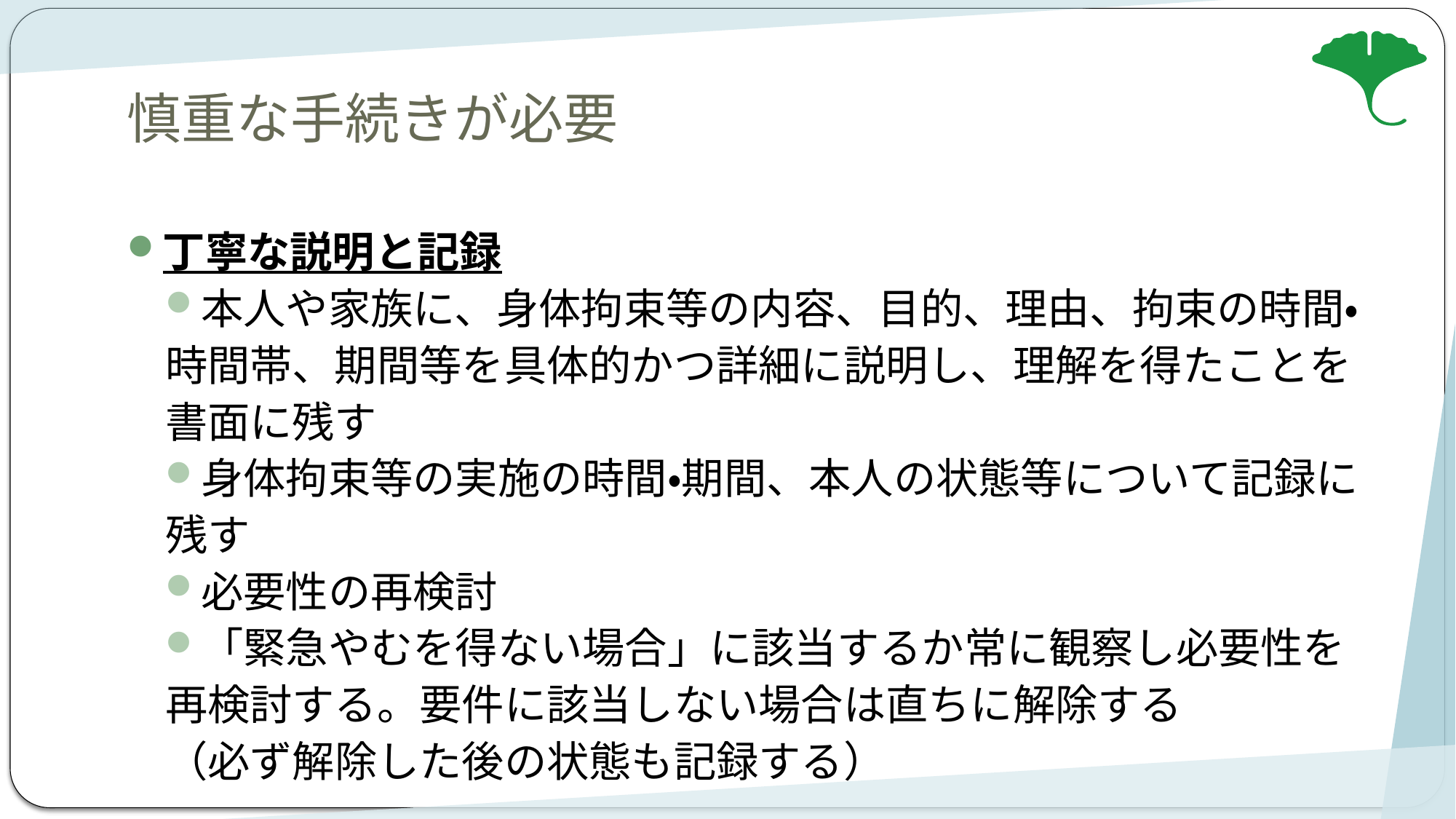

# 慎重な手続きが必要

丁寧な説明と記録
本人や家族に、身体拘束等の内容、目的、理由、拘束の時間・
時間帯、期間等を具体的かつ詳細に説明し、理解を得たことを
書面に残す
身体拘束等の実施の時間・期間、本人の状態等について記録に
残す
必要性の再検討
「緊急やむを得ない場合」に該当するか常に観察し必要性を
再検討する。要件に該当しない場合は直ちに解除する
（必ず解除した後の状態も記録する）